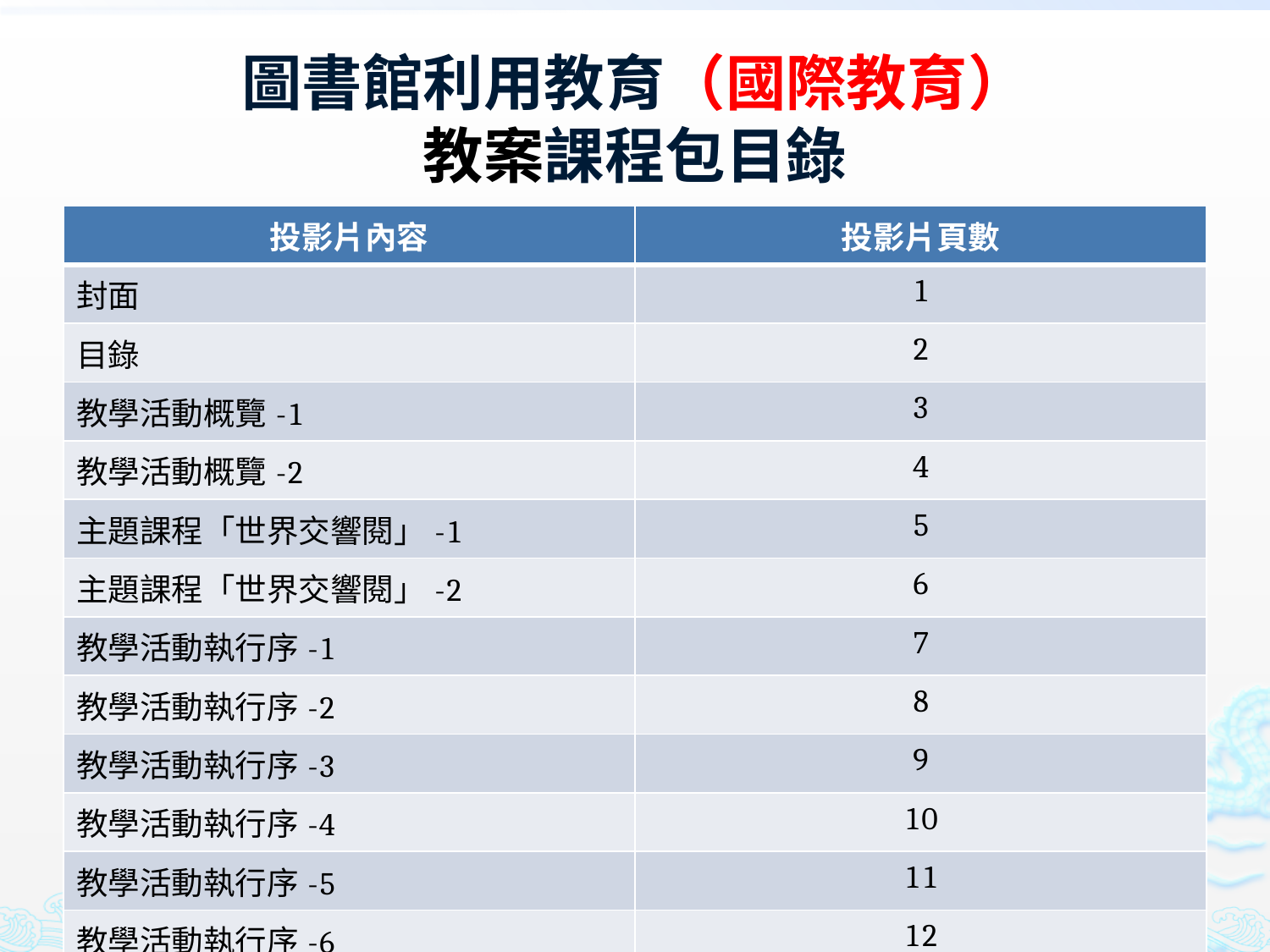

# 圖書館利用教育（國際教育） 教案課程包目錄
| 投影片內容 | 投影片頁數 |
| --- | --- |
| 封面 | 1 |
| 目錄 | 2 |
| 教學活動概覽-1 | 3 |
| 教學活動概覽-2 | 4 |
| 主題課程「世界交響閱」-1 | 5 |
| 主題課程「世界交響閱」-2 | 6 |
| 教學活動執行序-1 | 7 |
| 教學活動執行序-2 | 8 |
| 教學活動執行序-3 | 9 |
| 教學活動執行序-4 | 10 |
| 教學活動執行序-5 | 11 |
| 教學活動執行序-6 | 12 |
| 教案 | 13-15 |